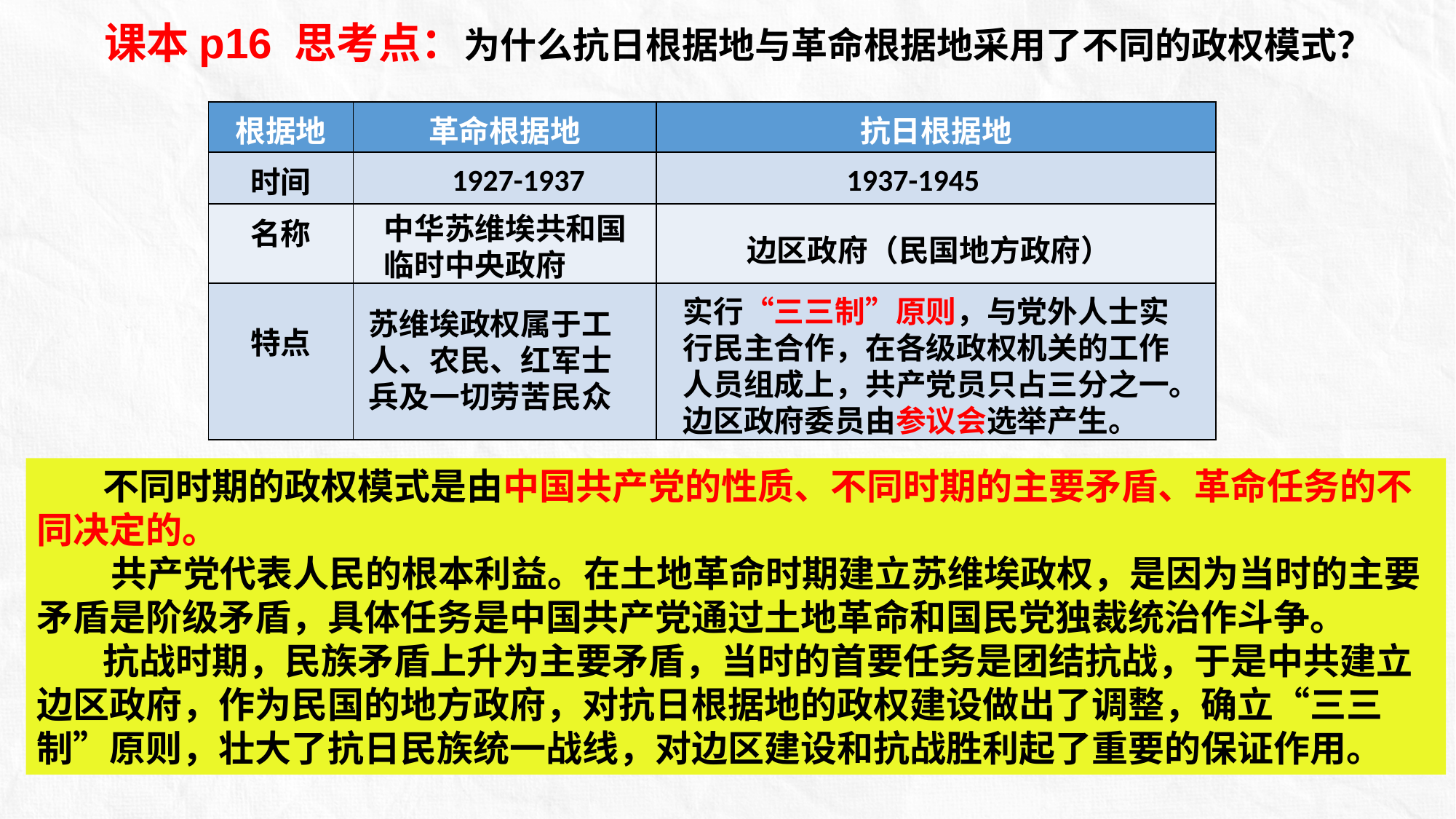

课本p16 思考点：为什么抗日根据地与革命根据地采用了不同的政权模式？
| 根据地 | 革命根据地 | 抗日根据地 |
| --- | --- | --- |
| 时间 |  |  |
| 名称 |  |  |
| 特点 |  |  |
1927-1937
1937-1945
中华苏维埃共和国临时中央政府
边区政府（民国地方政府）
实行“三三制”原则，与党外人士实行民主合作，在各级政权机关的工作人员组成上，共产党员只占三分之一。边区政府委员由参议会选举产生。
苏维埃政权属于工人、农民、红军士兵及一切劳苦民众
  不同时期的政权模式是由中国共产党的性质、不同时期的主要矛盾、革命任务的不同决定的。
   共产党代表人民的根本利益。在土地革命时期建立苏维埃政权，是因为当时的主要矛盾是阶级矛盾，具体任务是中国共产党通过土地革命和国民党独裁统治作斗争。
  抗战时期，民族矛盾上升为主要矛盾，当时的首要任务是团结抗战，于是中共建立边区政府，作为民国的地方政府，对抗日根据地的政权建设做出了调整，确立“三三制”原则，壮大了抗日民族统一战线，对边区建设和抗战胜利起了重要的保证作用。